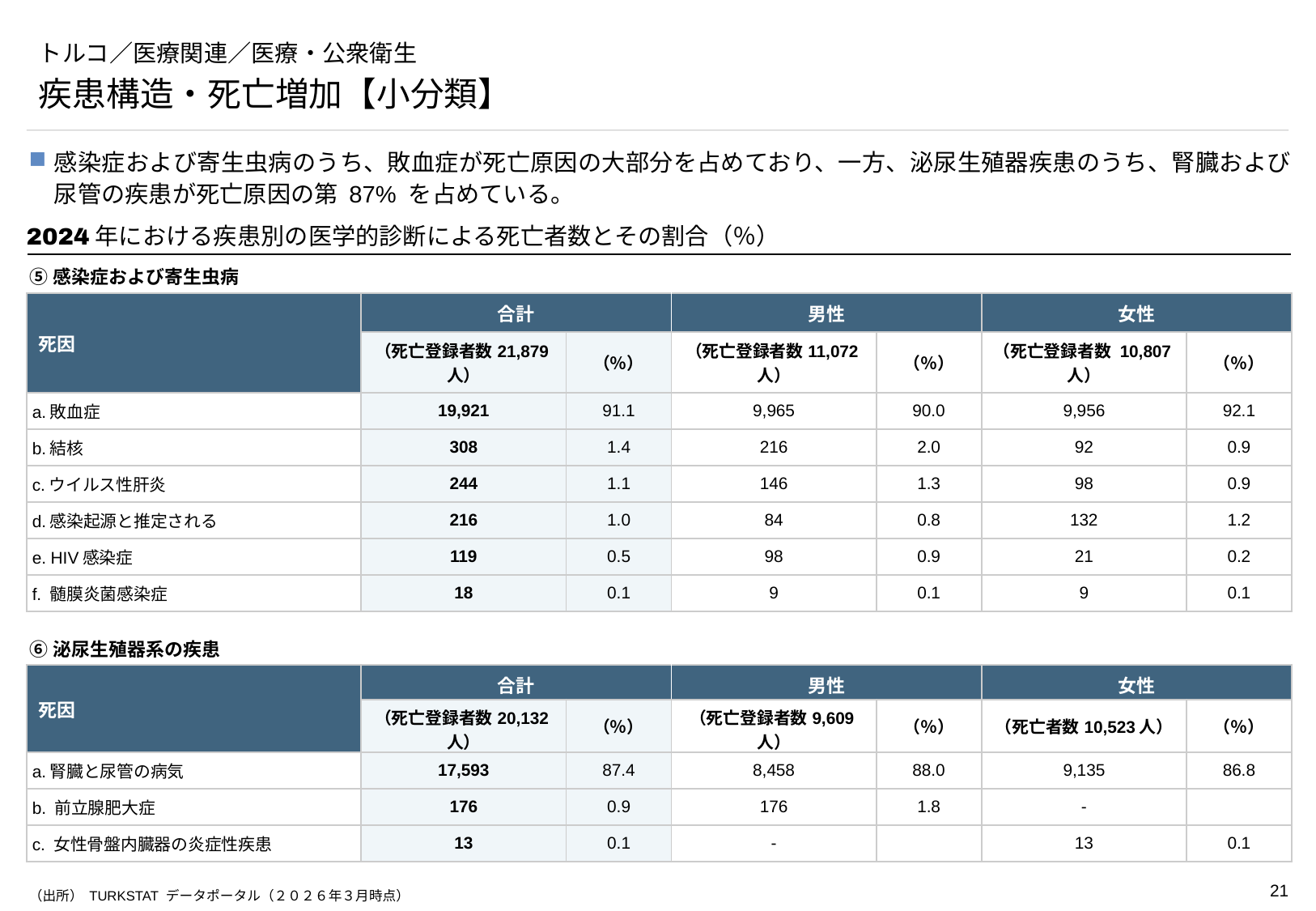

# トルコ／医療関連／医療・公衆衛生
疾患構造・死亡増加【小分類】
感染症および寄生虫病のうち、敗血症が死亡原因の大部分を占めており、一方、泌尿生殖器疾患のうち、腎臓および尿管の疾患が死亡原因の第 87% を占めている。
2024年における疾患別の医学的診断による死亡者数とその割合（％）
⑤感染症および寄生虫病
| 死因 | 合計 |  | 男性 |  | 女性 |  |
| --- | --- | --- | --- | --- | --- | --- |
|  | （死亡登録者数21,879人） | （％） | （死亡登録者数11,072人） | （％） | （死亡登録者数 10,807人） | （％） |
| a.敗血症 | 19,921 | 91.1 | 9,965 | 90.0 | 9,956 | 92.1 |
| b.結核 | 308 | 1.4 | 216 | 2.0 | 92 | 0.9 |
| c.ウイルス性肝炎 | 244 | 1.1 | 146 | 1.3 | 98 | 0.9 |
| d.感染起源と推定される | 216 | 1.0 | 84 | 0.8 | 132 | 1.2 |
| e. HIV感染症 | 119 | 0.5 | 98 | 0.9 | 21 | 0.2 |
| f. 髄膜炎菌感染症 | 18 | 0.1 | 9 | 0.1 | 9 | 0.1 |
⑥泌尿生殖器系の疾患
| 死因 | 合計 |  | 男性 |  | 女性 |  |
| --- | --- | --- | --- | --- | --- | --- |
|  | （死亡登録者数20,132人） | （％） | （死亡登録者数9,609人） | （％） | （死亡者数10,523人） | （％） |
| a.腎臓と尿管の病気 | 17,593 | 87.4 | 8,458 | 88.0 | 9,135 | 86.8 |
| b. 前立腺肥大症 | 176 | 0.9 | 176 | 1.8 | - |  |
| c. 女性骨盤内臓器の炎症性疾患 | 13 | 0.1 | - |  | 13 | 0.1 |
（出所） TURKSTAT データポータル（２０２６年３月時点）